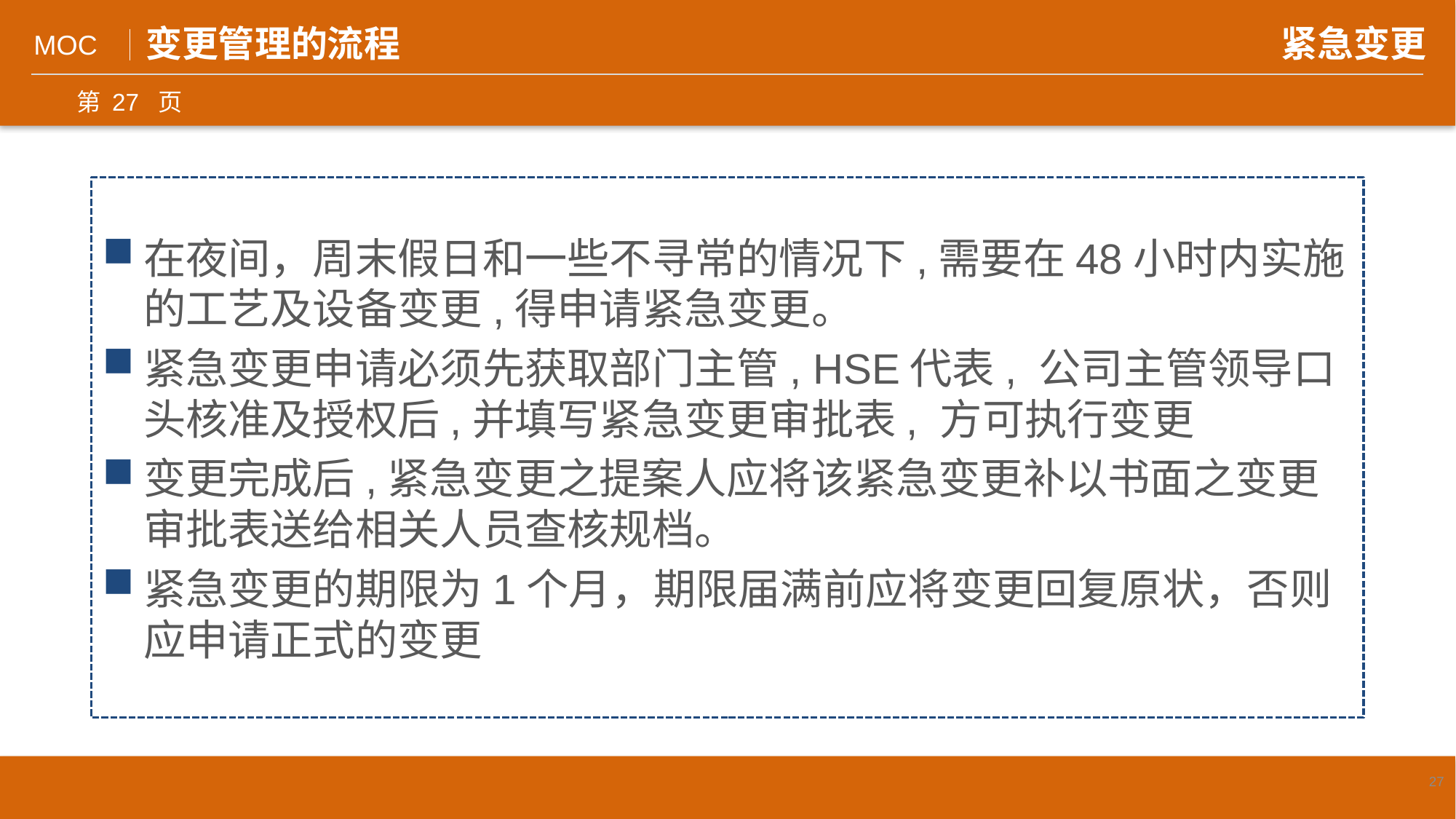

变更管理的流程
紧急变更
在夜间，周末假日和一些不寻常的情况下,需要在48小时内实施的工艺及设备变更,得申请紧急变更。
紧急变更申请必须先获取部门主管, HSE代表, 公司主管领导口头核准及授权后,并填写紧急变更审批表, 方可执行变更
变更完成后,紧急变更之提案人应将该紧急变更补以书面之变更审批表送给相关人员查核规档。
紧急变更的期限为1个月，期限届满前应将变更回复原状，否则应申请正式的变更
27